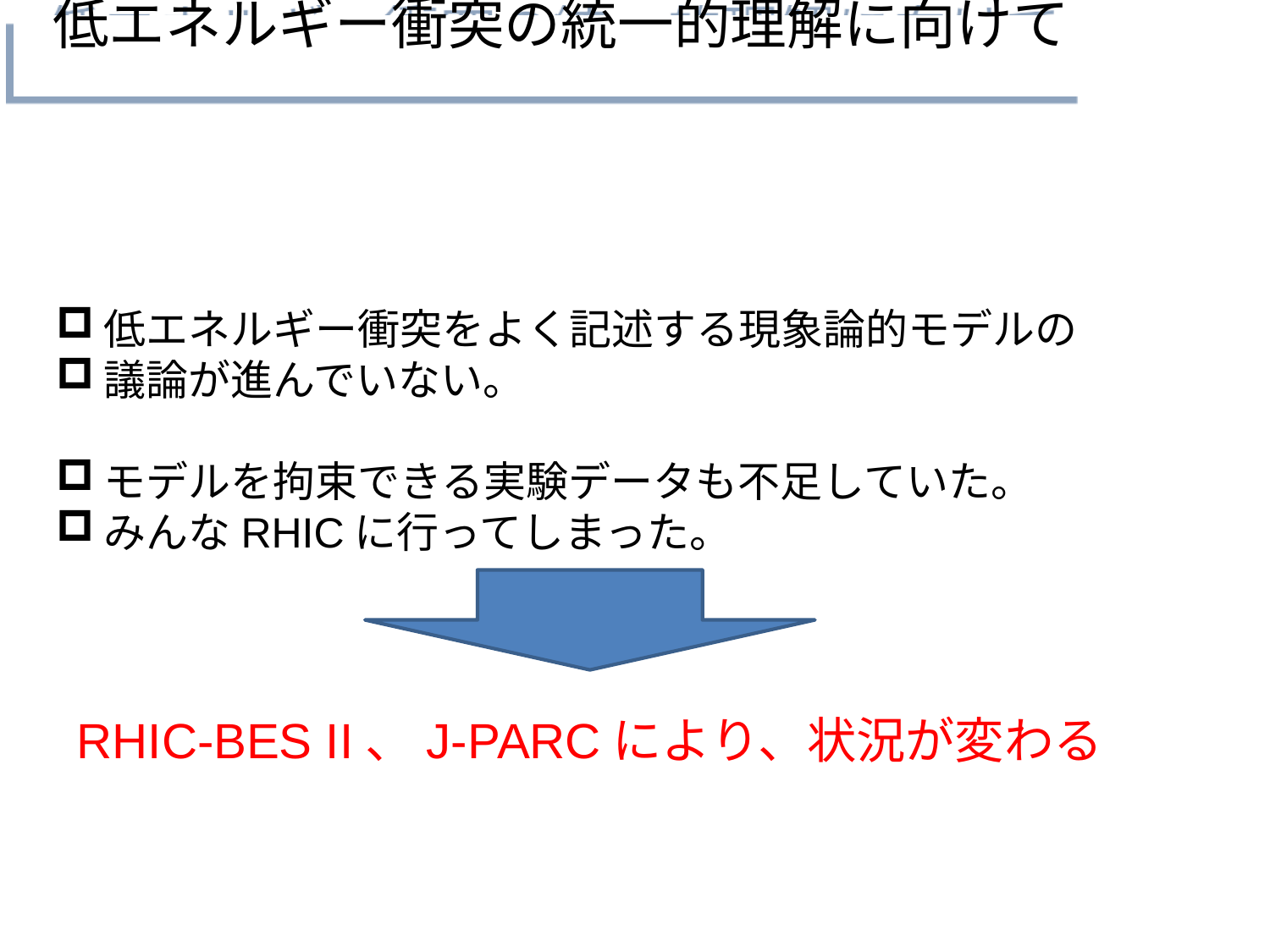

# 低エネルギー衝突の統一的理解に向けて
低エネルギー衝突をよく記述する現象論的モデルの
議論が進んでいない。

モデルを拘束できる実験データも不足していた。
みんなRHICに行ってしまった。

RHIC-BES II、J-PARCにより、状況が変わる